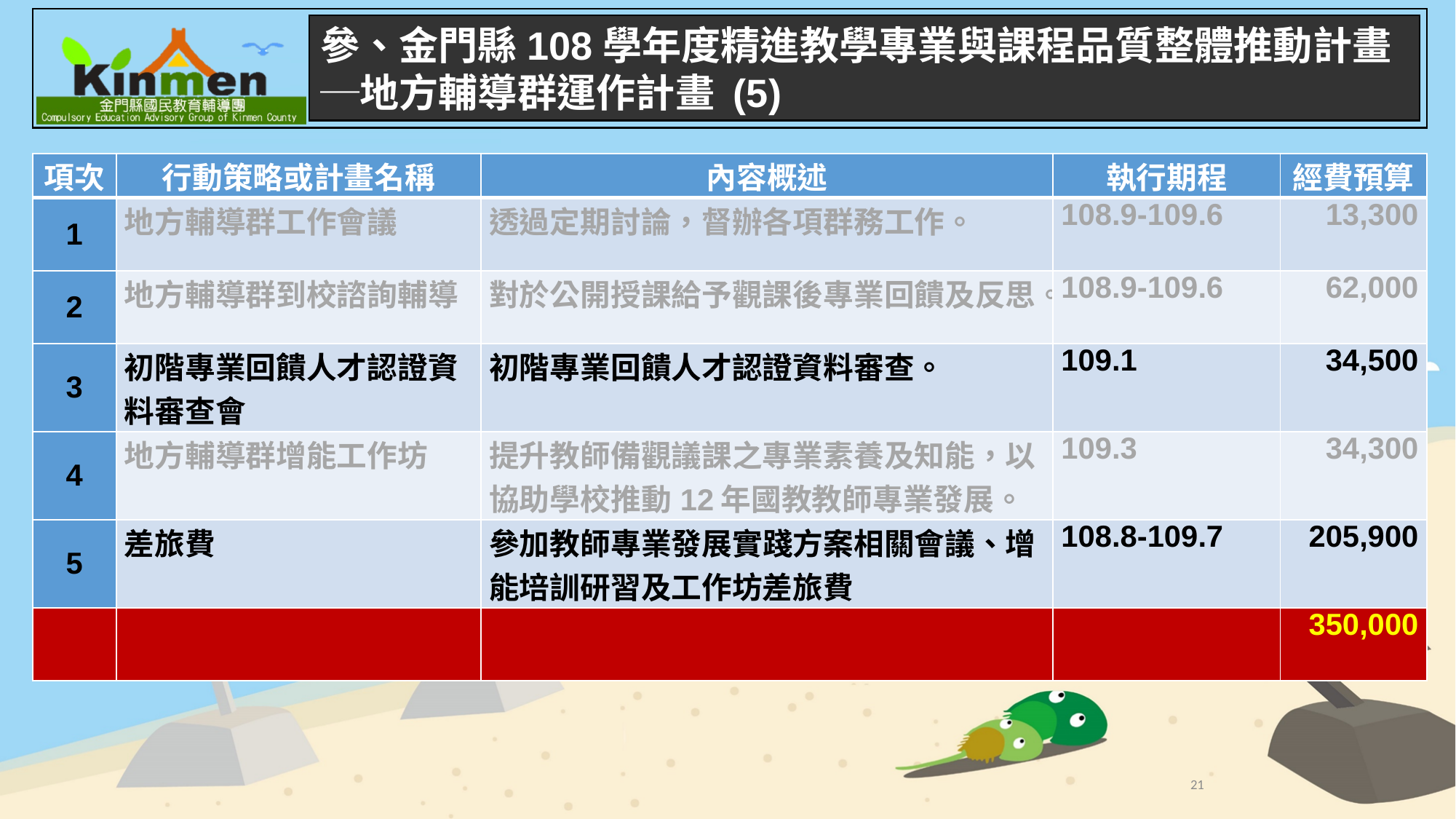

參、金門縣108學年度精進教學專業與課程品質整體推動計畫─地方輔導群運作計畫 (5)
| 項次 | 行動策略或計畫名稱 | 內容概述 | 執行期程 | 經費預算 |
| --- | --- | --- | --- | --- |
| 1 | 地方輔導群工作會議 | 透過定期討論，督辦各項群務工作。 | 108.9-109.6 | 13,300 |
| 2 | 地方輔導群到校諮詢輔導 | 對於公開授課給予觀課後專業回饋及反思。 | 108.9-109.6 | 62,000 |
| 3 | 初階專業回饋人才認證資料審查會 | 初階專業回饋人才認證資料審查。 | 109.1 | 34,500 |
| 4 | 地方輔導群增能工作坊 | 提升教師備觀議課之專業素養及知能，以協助學校推動12年國教教師專業發展。 | 109.3 | 34,300 |
| 5 | 差旅費 | 參加教師專業發展實踐方案相關會議、增能培訓研習及工作坊差旅費 | 108.8-109.7 | 205,900 |
|  |  |  |  | 350,000 |
21